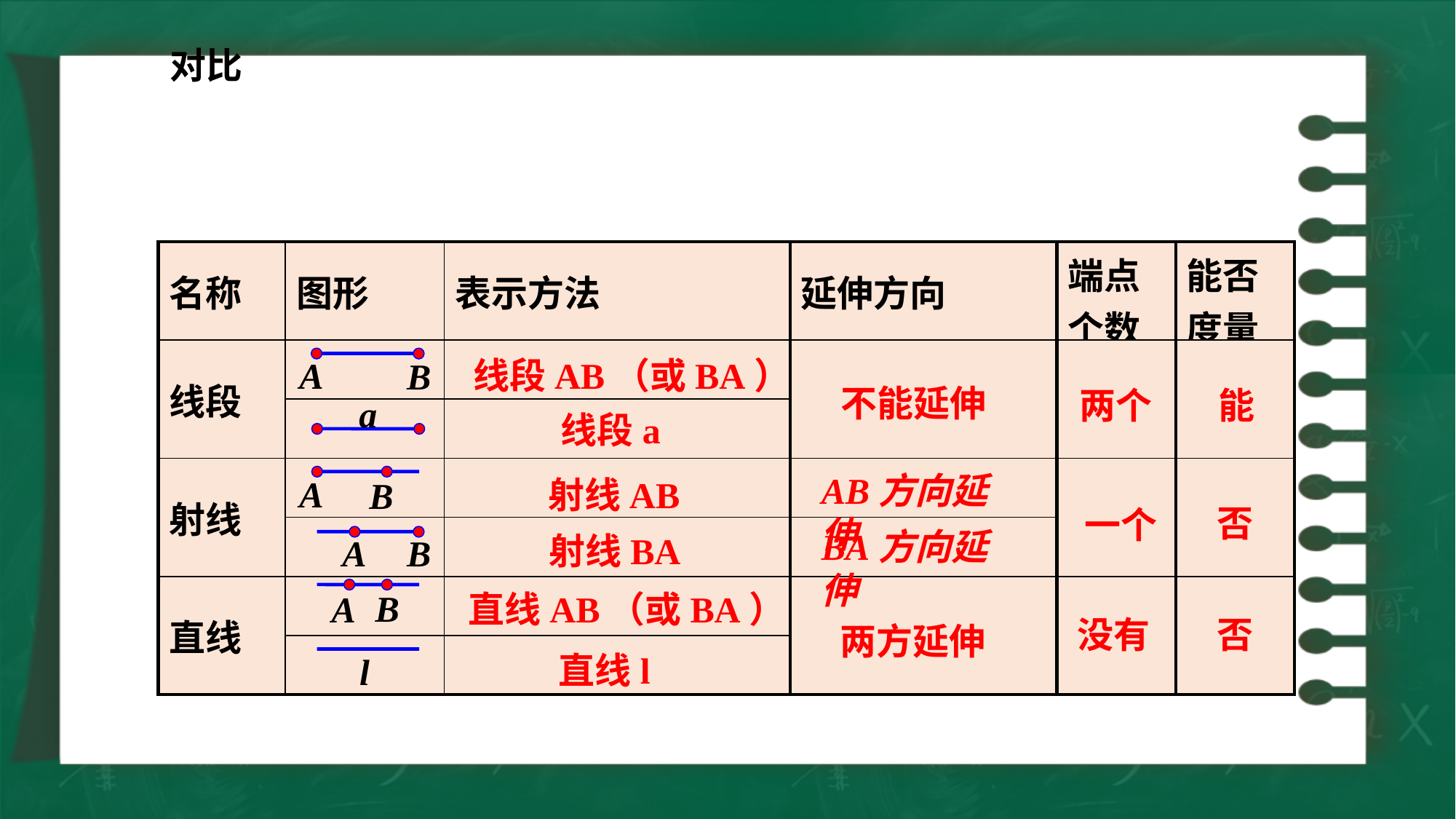

对比
| 名称 | 图形 | 表示方法 | 延伸方向 | 端点个数 | 能否度量 |
| --- | --- | --- | --- | --- | --- |
| 线段 |  |  |  |  |  |
|  |  |  |  |  |  |
| 射线 |  |  |  |  |  |
|  |  |  |  |  |  |
| 直线 |  |  |  |  |  |
|  |  |  |  |  |  |
A
线段AB（或BA）

B
不能延伸
两个
能
a
线段a

AB方向延伸
A

射线AB
B
否
一个
BA方向延伸
射线BA
A
B

B
A
直线AB（或BA）
没有
否
两方延伸
直线l
l